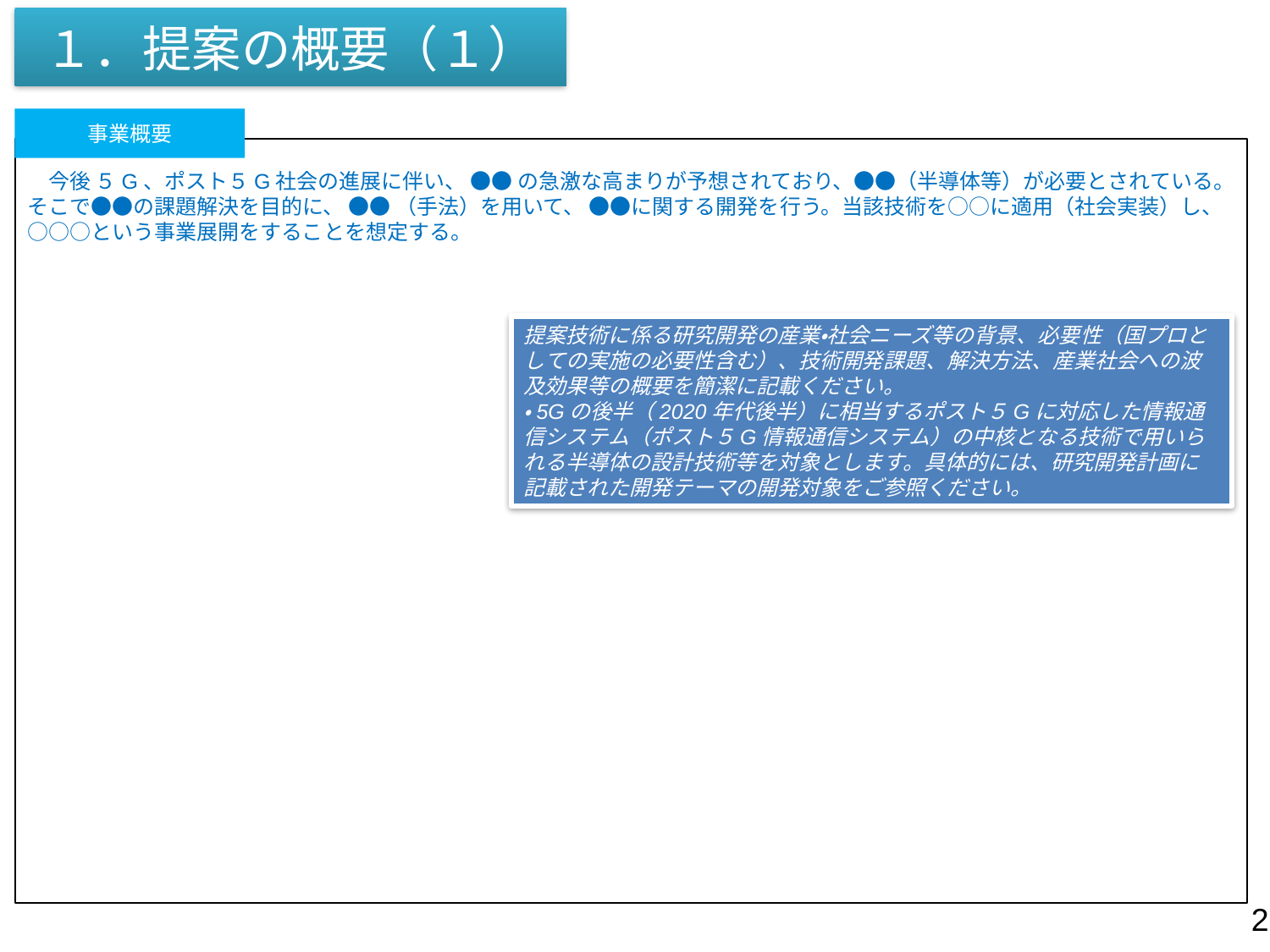

# １．提案の概要（１）
事業概要

　今後 ５G、ポスト５G社会の進展に伴い、 ●● の急激な高まりが予想されており、●●（半導体等）が必要とされている。そこで●●の課題解決を目的に、 ●● （手法）を用いて、 ●●に関する開発を行う。当該技術を○○に適用（社会実装）し、○○○という事業展開をすることを想定する。
提案技術に係る研究開発の産業・社会ニーズ等の背景、必要性（国プロとしての実施の必要性含む）、技術開発課題、解決方法、産業社会への波及効果等の概要を簡潔に記載ください。
・5Gの後半（2020年代後半）に相当するポスト５Gに対応した情報通信システム（ポスト５G情報通信システム）の中核となる技術で用いられる半導体の設計技術等を対象とします。具体的には、研究開発計画に記載された開発テーマの開発対象をご参照ください。
2